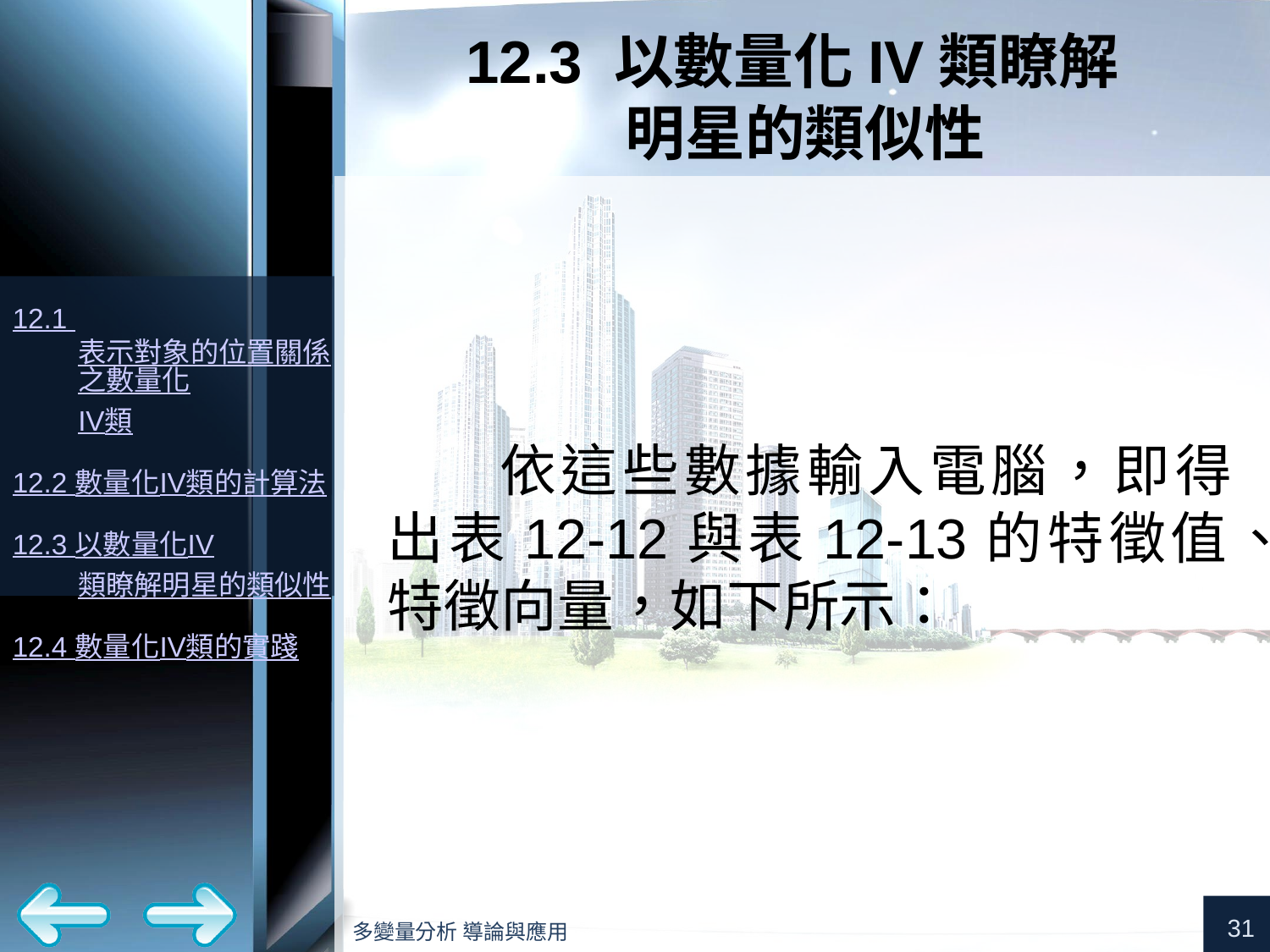

# 12.3 以數量化IV類瞭解 明星的類似性
依這些數據輸入電腦，即得出表12-12與表12-13的特徵值、特徵向量，如下所示：
31
多變量分析 導論與應用